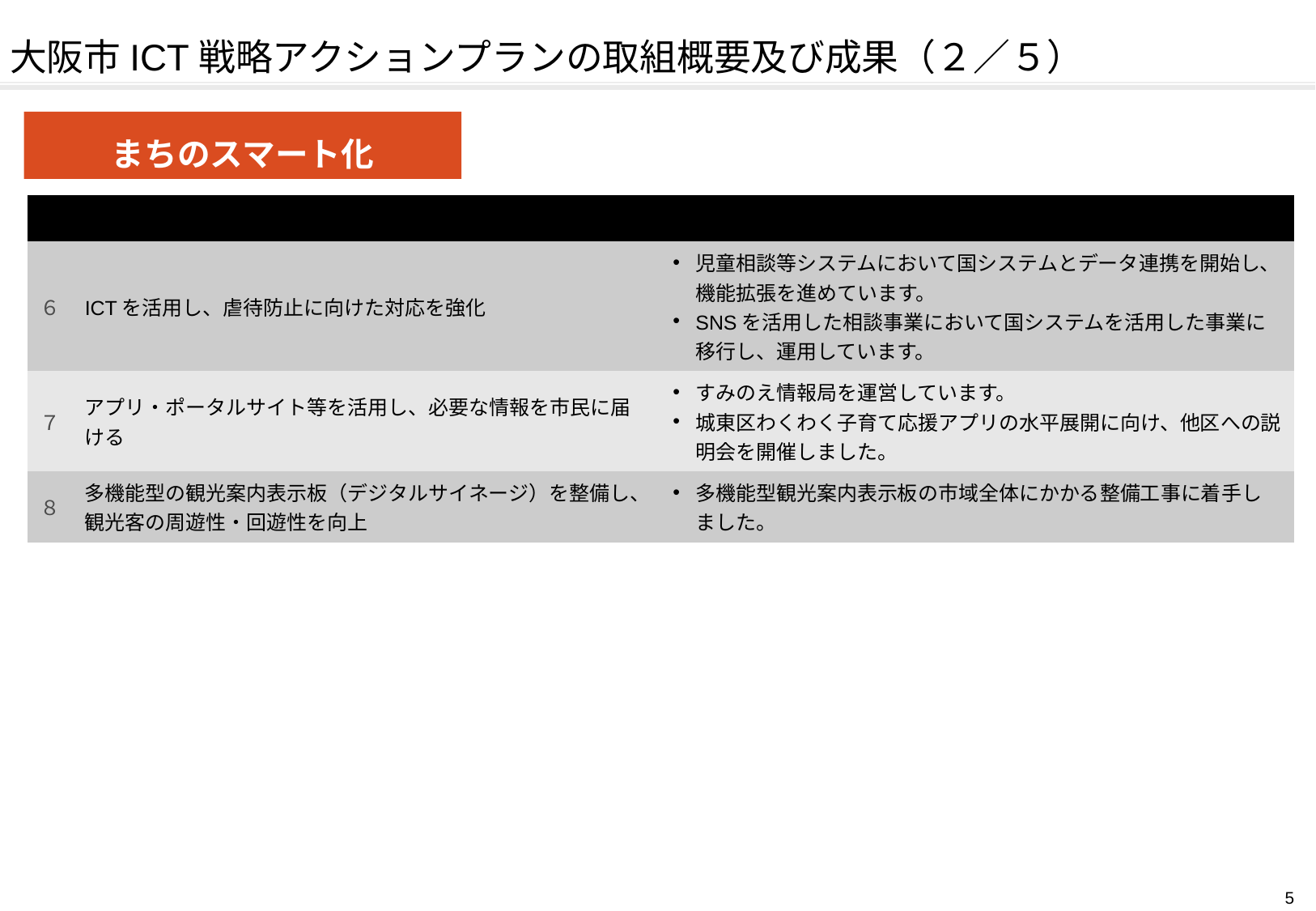

大阪市ICT戦略アクションプランの取組概要及び成果（２／５）
まちのスマート化
| 取組の概要 |  | 取組の成果 |
| --- | --- | --- |
| ６ | ICTを活用し、虐待防止に向けた対応を強化 | 児童相談等システムにおいて国システムとデータ連携を開始し、機能拡張を進めています。 SNSを活用した相談事業において国システムを活用した事業に移行し、運用しています。 |
| ７ | アプリ・ポータルサイト等を活用し、必要な情報を市民に届ける | すみのえ情報局を運営しています。 城東区わくわく子育て応援アプリの水平展開に向け、他区への説明会を開催しました。 |
| ８ | 多機能型の観光案内表示板（デジタルサイネージ）を整備し、観光客の周遊性・回遊性を向上 | 多機能型観光案内表示板の市域全体にかかる整備工事に着手しました。 |
5